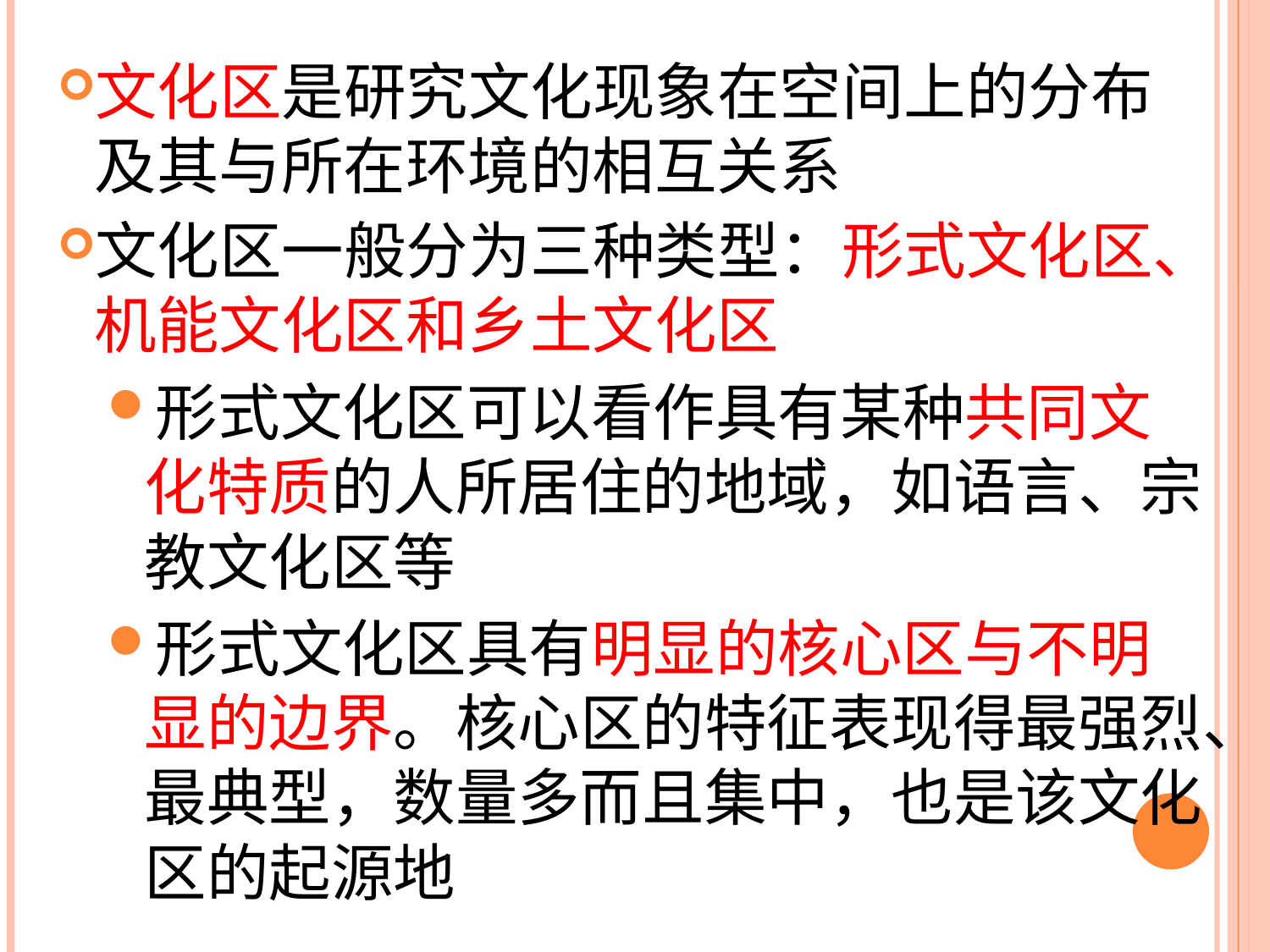

文化区是研究文化现象在空间上的分布及其与所在环境的相互关系
文化区一般分为三种类型：形式文化区、机能文化区和乡土文化区
形式文化区可以看作具有某种共同文化特质的人所居住的地域，如语言、宗教文化区等
形式文化区具有明显的核心区与不明显的边界。核心区的特征表现得最强烈、最典型，数量多而且集中，也是该文化区的起源地